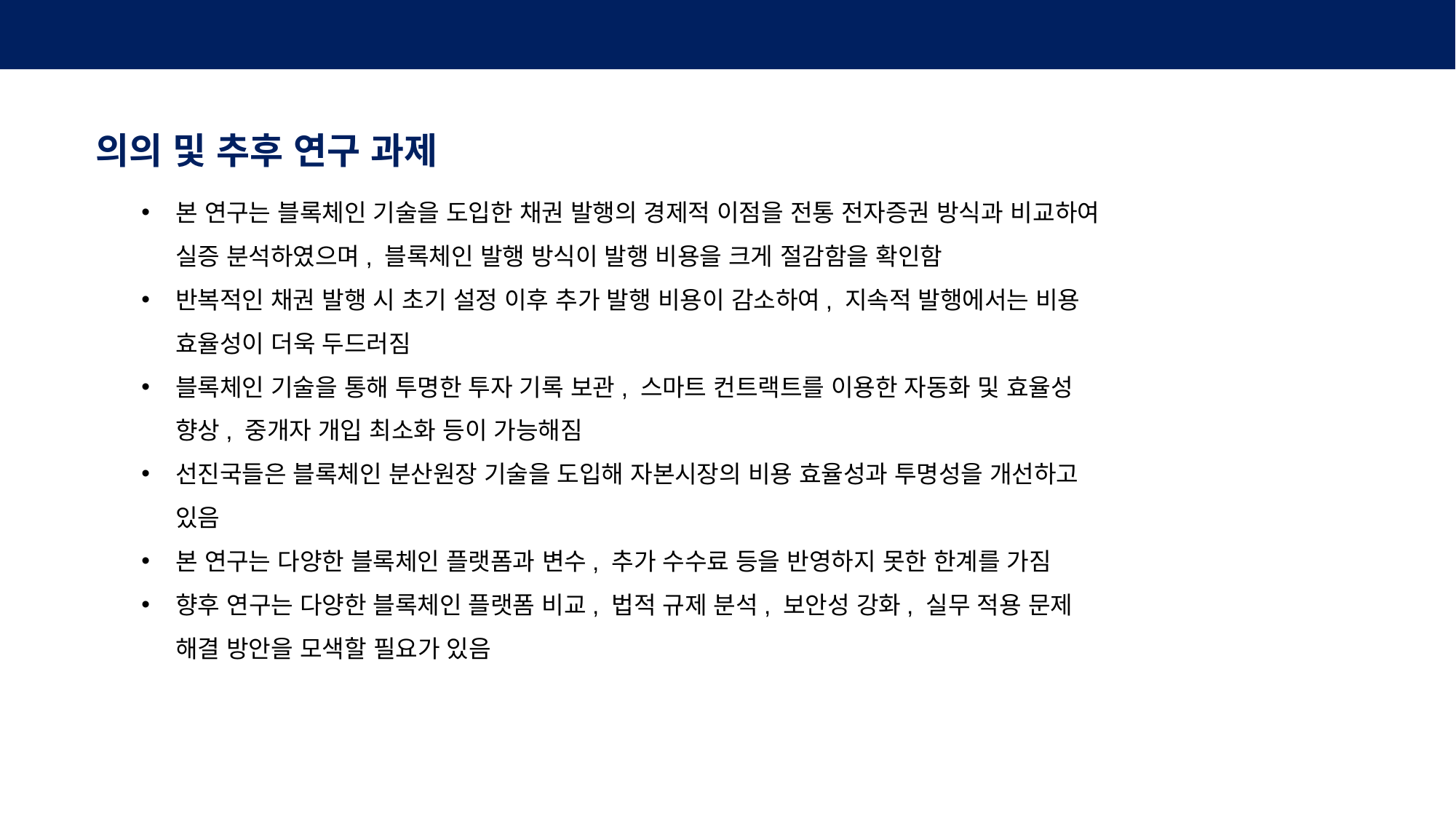

5. 결론
의의 및 추후 연구 과제
본 연구는 블록체인 기술을 도입한 채권 발행의 경제적 이점을 전통 전자증권 방식과 비교하여 실증 분석하였으며, 블록체인 발행 방식이 발행 비용을 크게 절감함을 확인함
반복적인 채권 발행 시 초기 설정 이후 추가 발행 비용이 감소하여, 지속적 발행에서는 비용 효율성이 더욱 두드러짐
블록체인 기술을 통해 투명한 투자 기록 보관, 스마트 컨트랙트를 이용한 자동화 및 효율성 향상, 중개자 개입 최소화 등이 가능해짐
선진국들은 블록체인 분산원장 기술을 도입해 자본시장의 비용 효율성과 투명성을 개선하고 있음
본 연구는 다양한 블록체인 플랫폼과 변수, 추가 수수료 등을 반영하지 못한 한계를 가짐
향후 연구는 다양한 블록체인 플랫폼 비교, 법적 규제 분석, 보안성 강화, 실무 적용 문제 해결 방안을 모색할 필요가 있음